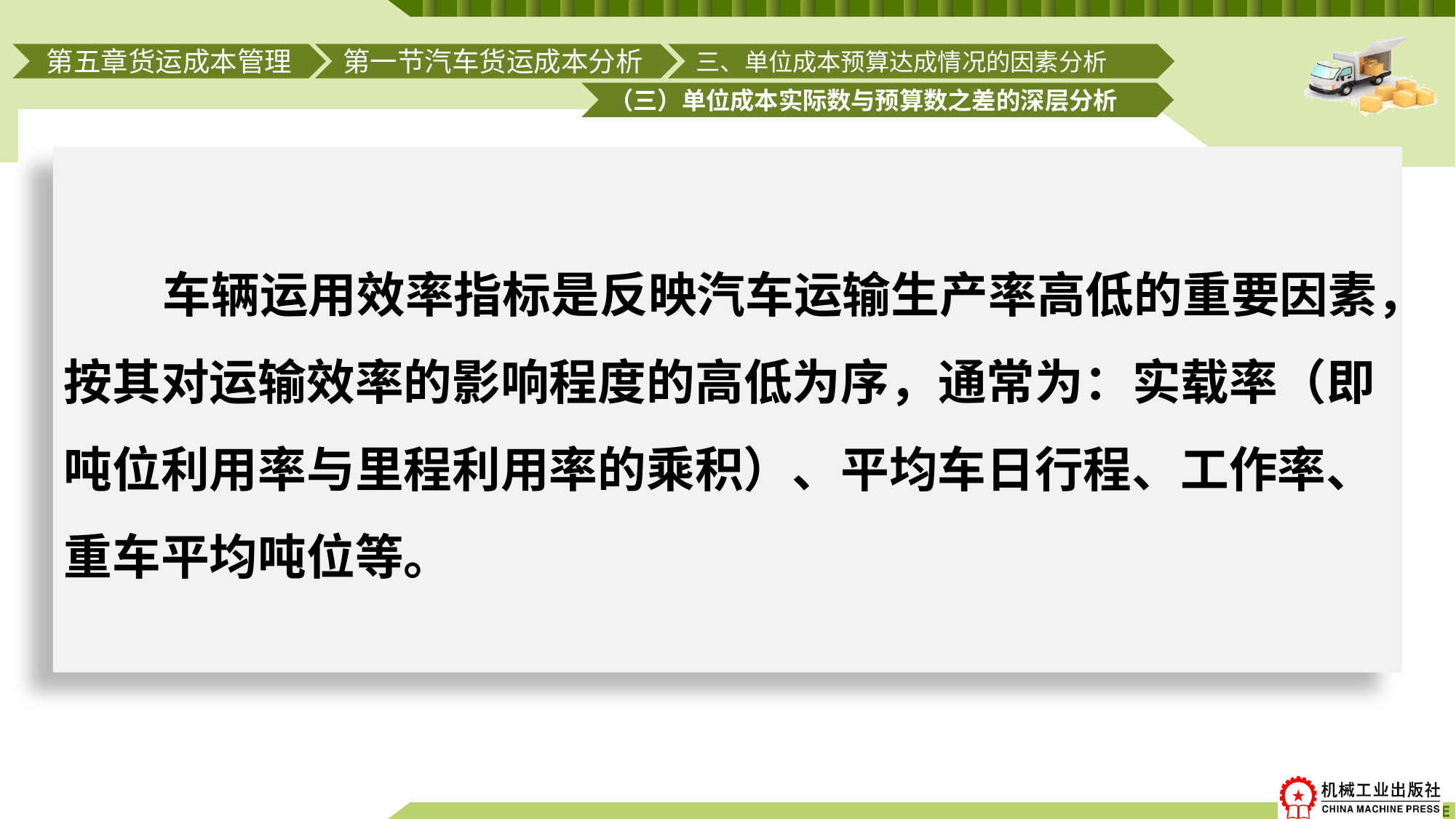

第一节汽车货运成本分析
三、单位成本预算达成情况的因素分析
第五章货运成本管理
（三）单位成本实际数与预算数之差的深层分析
# 车辆运用效率指标是反映汽车运输生产率高低的重要因素，按其对运输效率的影响程度的高低为序，通常为：实载率（即吨位利用率与里程利用率的乘积）、平均车日行程、工作率、重车平均吨位等。